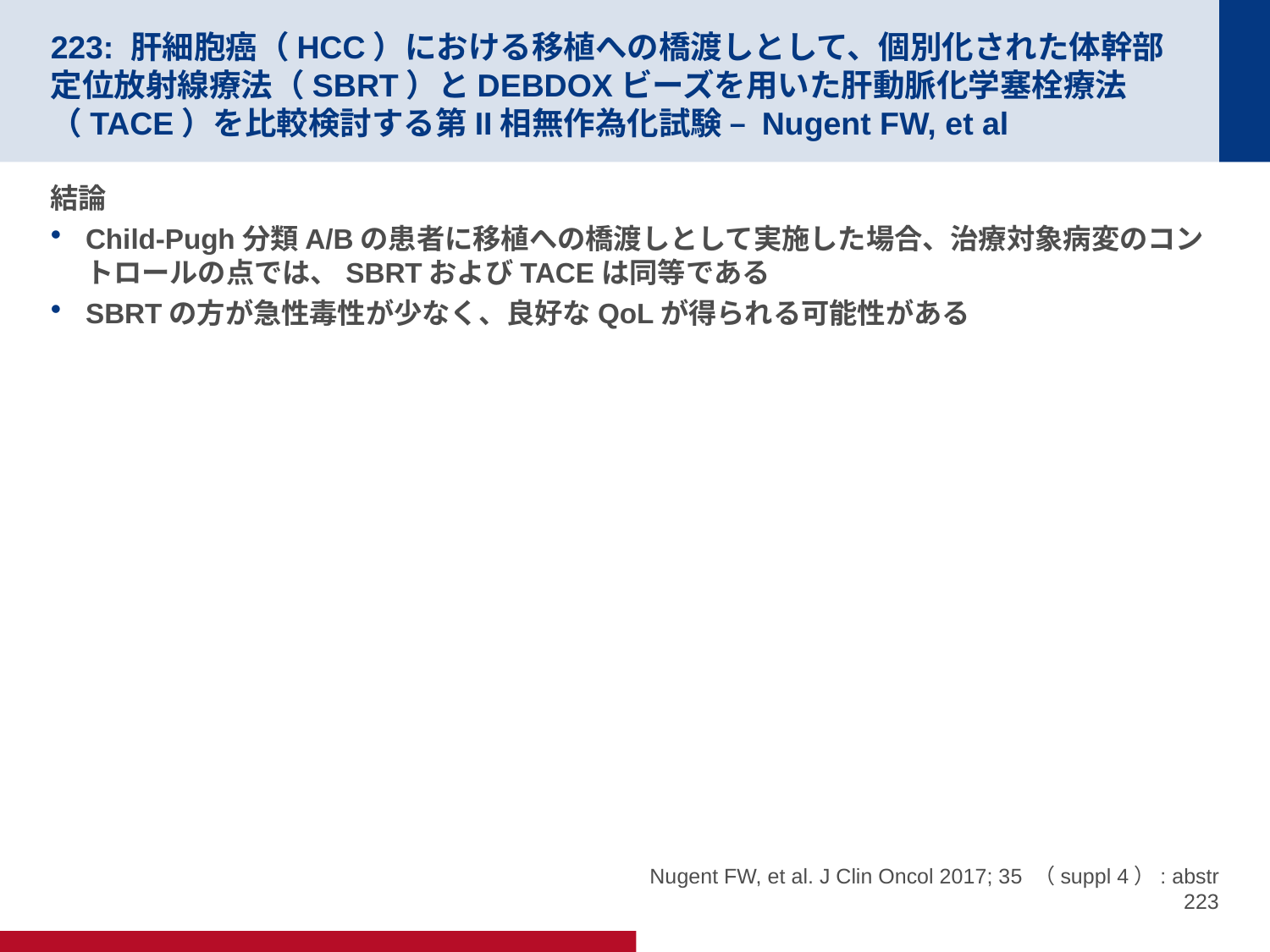

# 223: 肝細胞癌（HCC）における移植への橋渡しとして、個別化された体幹部定位放射線療法（SBRT）とDEBDOXビーズを用いた肝動脈化学塞栓療法（TACE）を比較検討する第II相無作為化試験 – Nugent FW, et al
結論
Child-Pugh分類A/Bの患者に移植への橋渡しとして実施した場合、治療対象病変のコントロールの点では、SBRTおよびTACEは同等である
SBRTの方が急性毒性が少なく、良好なQoLが得られる可能性がある
Nugent FW, et al. J Clin Oncol 2017; 35 （suppl 4）: abstr 223